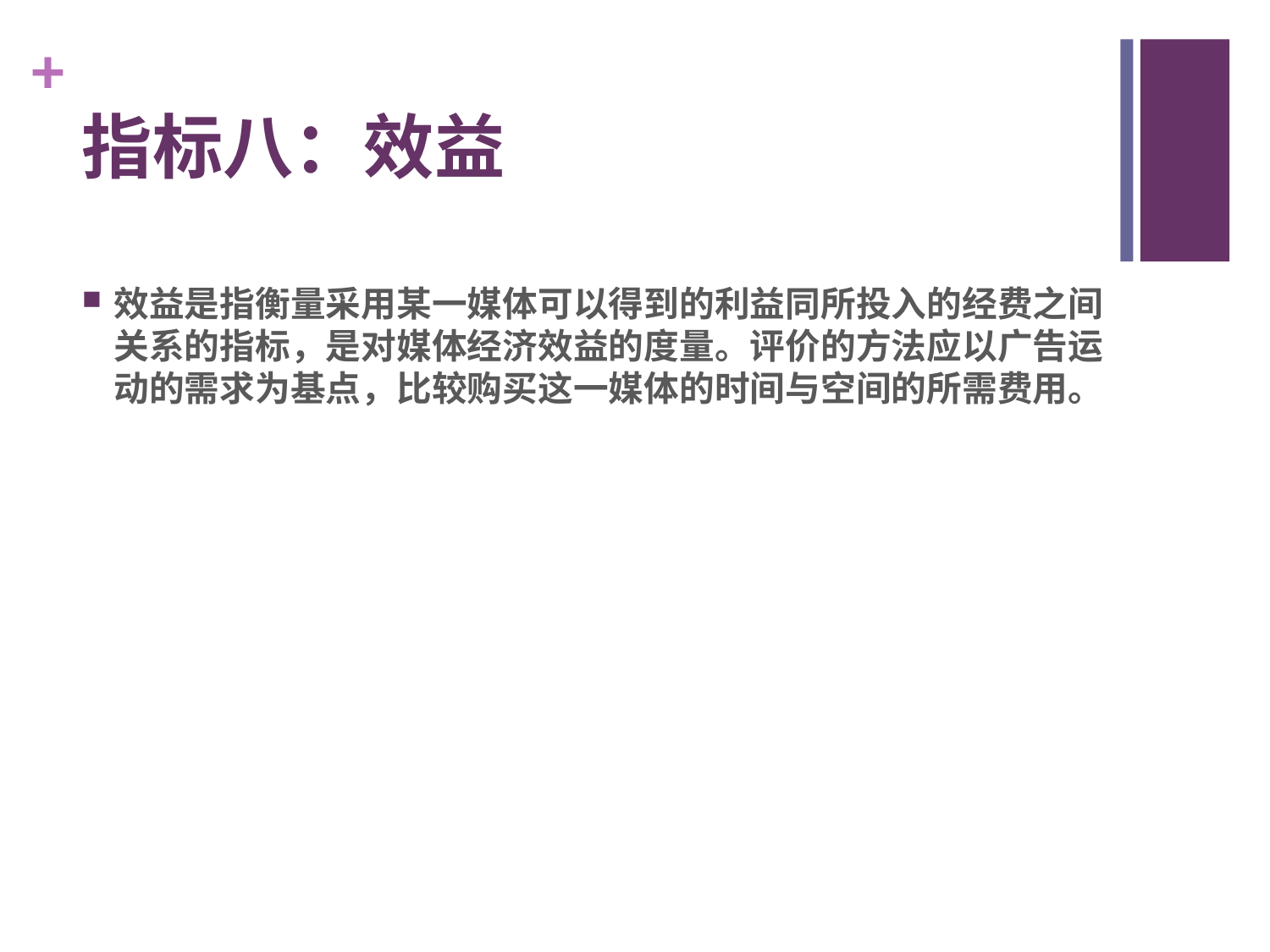

# 指标八：效益
效益是指衡量采用某一媒体可以得到的利益同所投入的经费之间关系的指标，是对媒体经济效益的度量。评价的方法应以广告运动的需求为基点，比较购买这一媒体的时间与空间的所需费用。